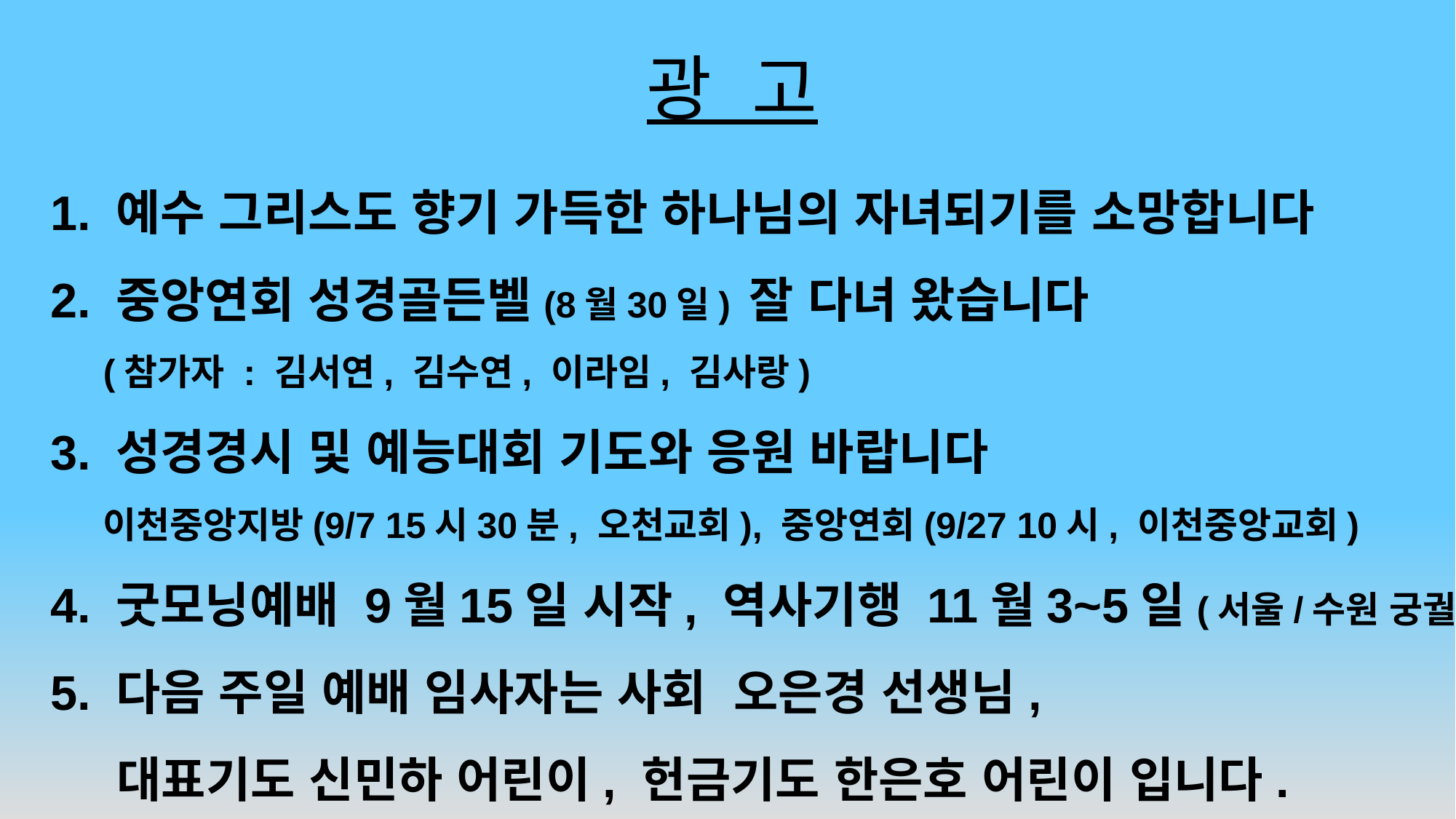

# 광  고
1. 예수 그리스도 향기 가득한 하나님의 자녀되기를 소망합니다
2. 중앙연회 성경골든벨(8월30일) 잘 다녀 왔습니다
(참가자 : 김서연, 김수연, 이라임, 김사랑)
3. 성경경시 및 예능대회 기도와 응원 바랍니다
이천중앙지방(9/7 15시30분, 오천교회), 중앙연회(9/27 10시, 이천중앙교회)
4. 굿모닝예배 9월15일 시작, 역사기행 11월3~5일(서울/수원 궁궐)
5. 다음 주일 예배 임사자는 사회  오은경 선생님,
    대표기도 신민하 어린이, 헌금기도 한은호 어린이 입니다.